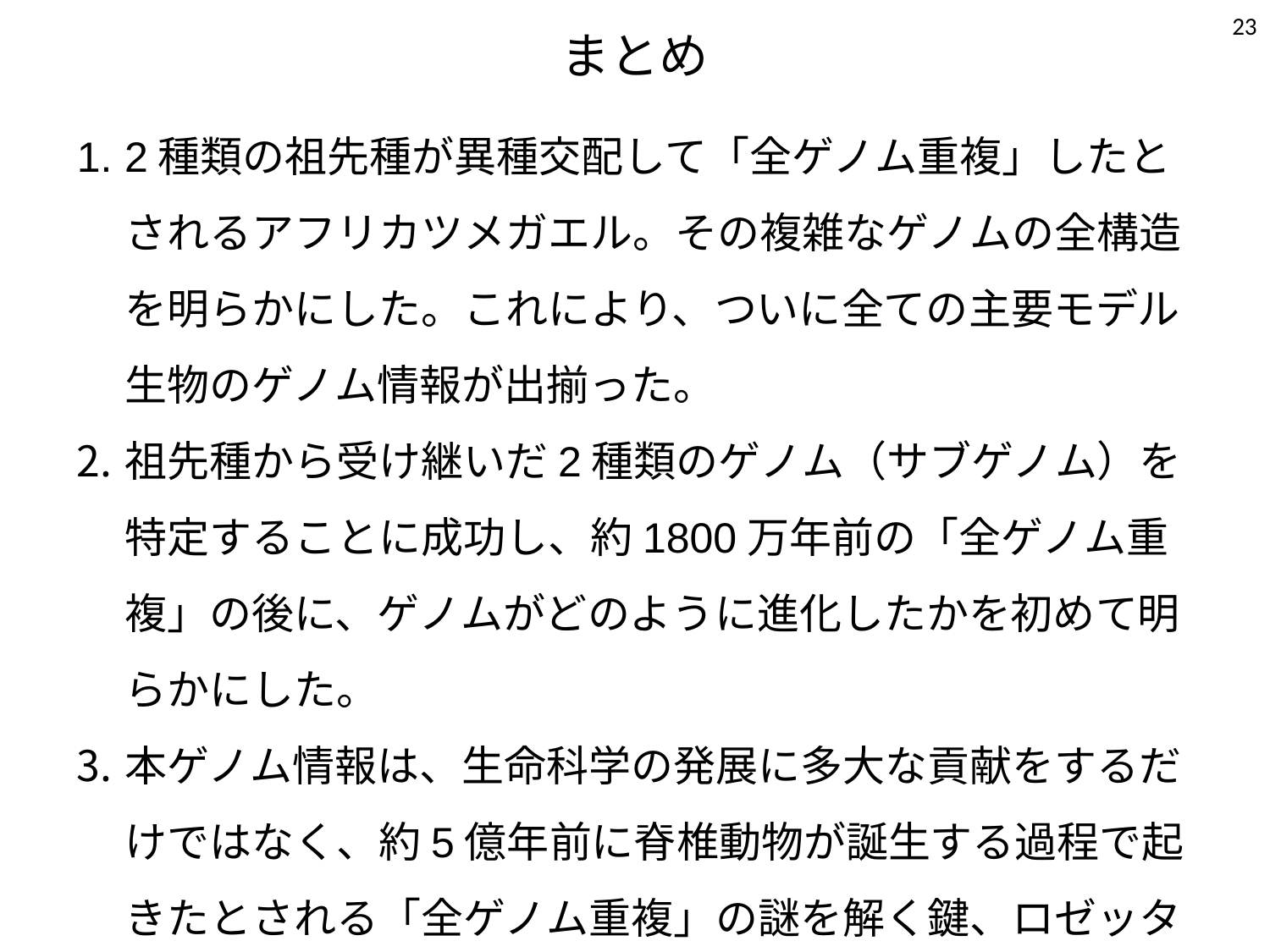

23
まとめ
2種類の祖先種が異種交配して「全ゲノム重複」したとされるアフリカツメガエル。その複雑なゲノムの全構造を明らかにした。これにより、ついに全ての主要モデル生物のゲノム情報が出揃った。
祖先種から受け継いだ2種類のゲノム（サブゲノム）を特定することに成功し、約1800万年前の「全ゲノム重複」の後に、ゲノムがどのように進化したかを初めて明らかにした。
本ゲノム情報は、生命科学の発展に多大な貢献をするだけではなく、約5億年前に脊椎動物が誕生する過程で起きたとされる「全ゲノム重複」の謎を解く鍵、ロゼッタストーンとなる。